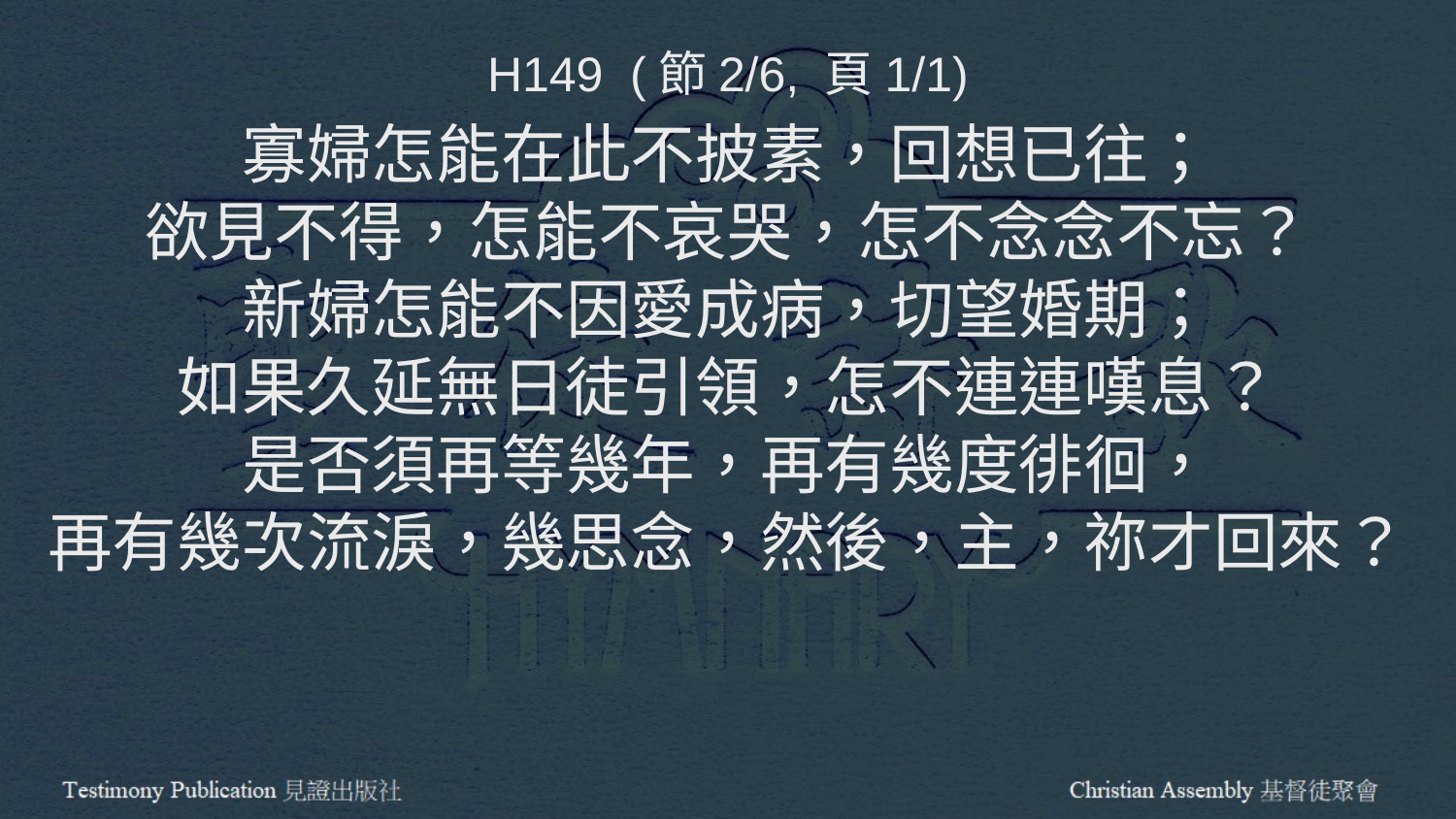

H149  (節2/6, 頁1/1)
寡婦怎能在此不披素，回想已往；
欲見不得，怎能不哀哭，怎不念念不忘？
新婦怎能不因愛成病，切望婚期；
如果久延無日徒引領，怎不連連嘆息？
是否須再等幾年，再有幾度徘徊，
再有幾次流淚，幾思念，然後，主，祢才回來？